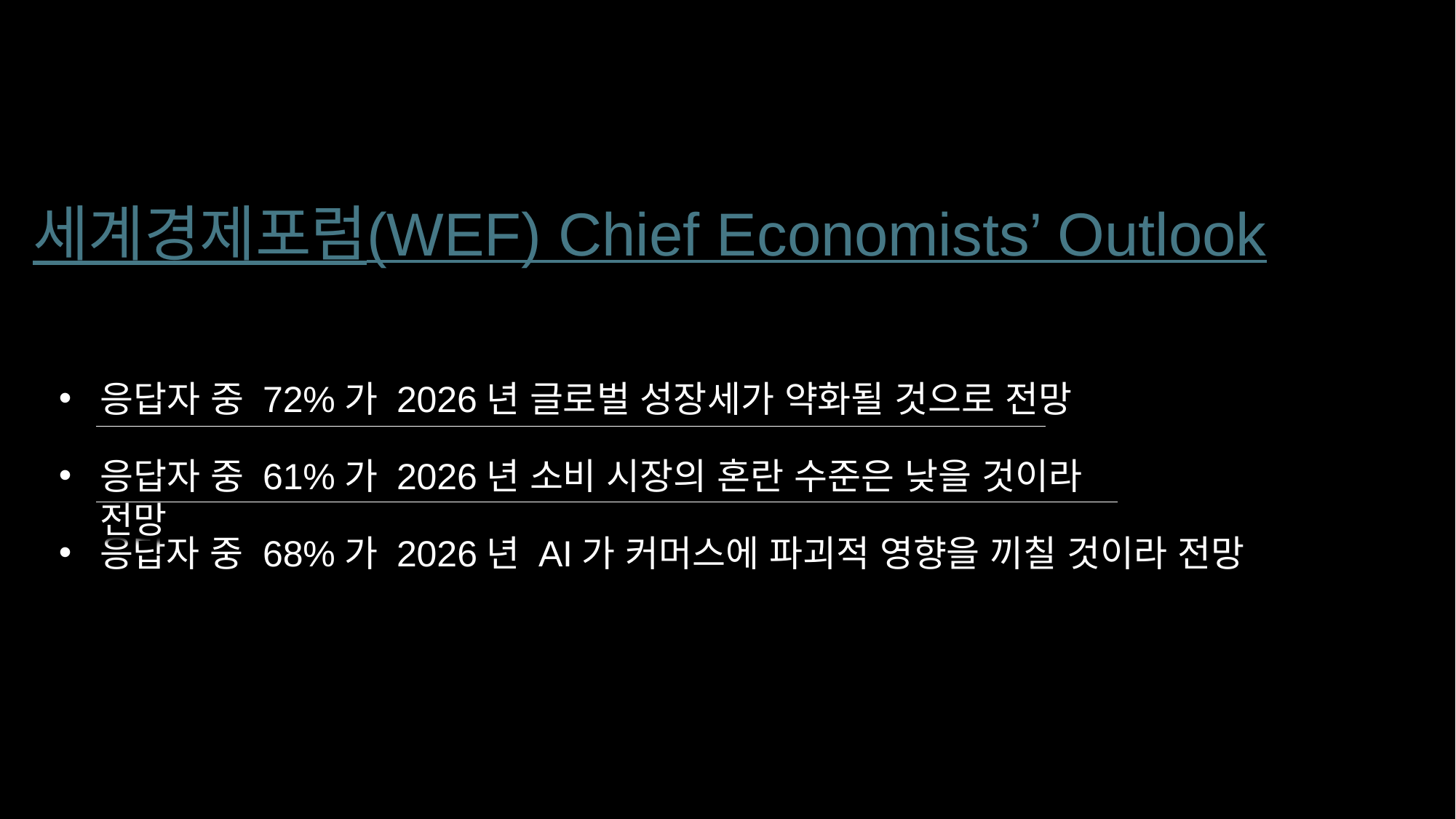

세계경제포럼(WEF) Chief Economists’ Outlook
응답자 중 72%가 2026년 글로벌 성장세가 약화될 것으로 전망
응답자 중 61%가 2026년 소비 시장의 혼란 수준은 낮을 것이라 전망
응답자 중 68%가 2026년 AI가 커머스에 파괴적 영향을 끼칠 것이라 전망